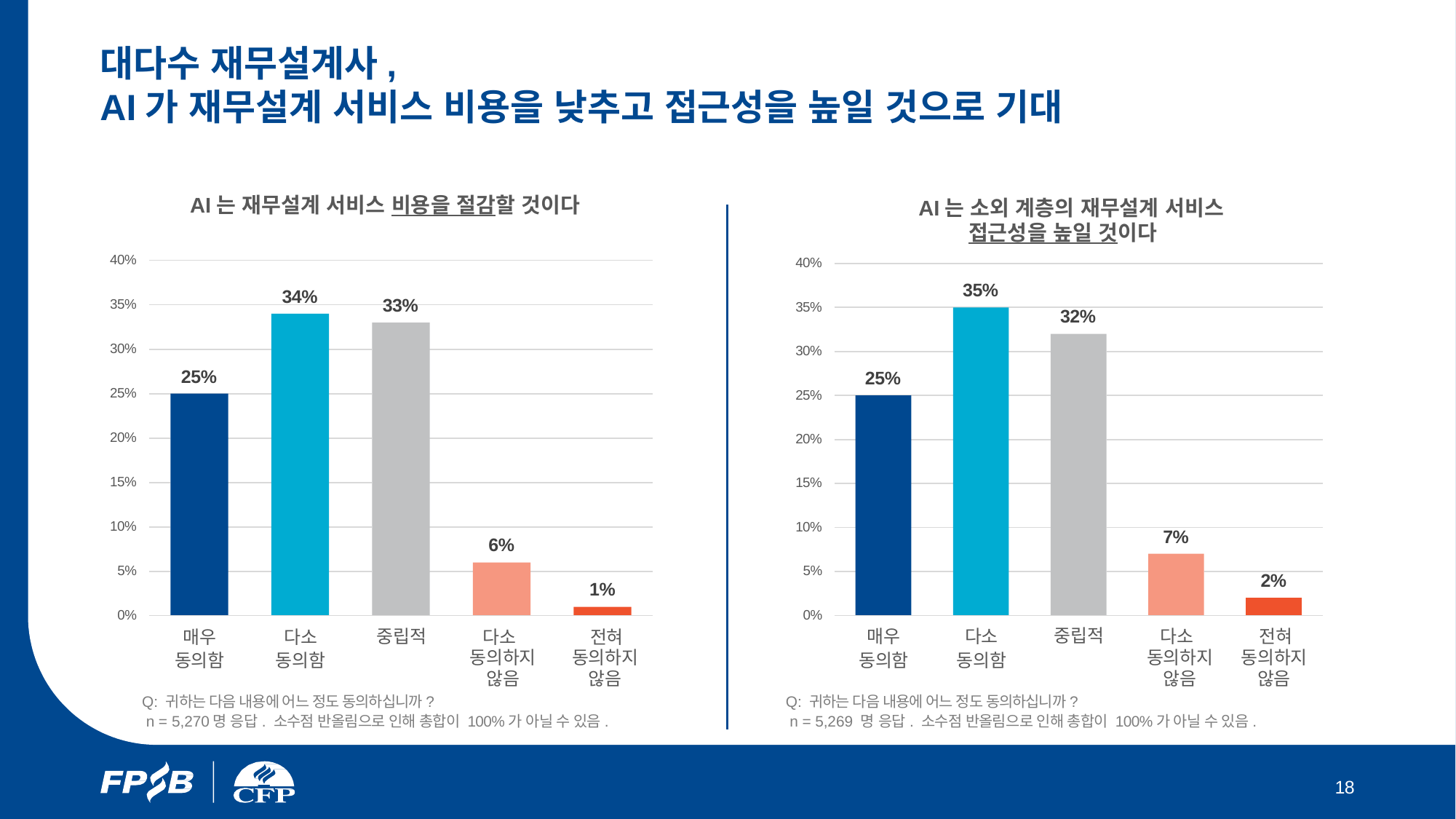

# 대다수 재무설계사, AI가 재무설계 서비스 비용을 낮추고 접근성을 높일 것으로 기대
AI는 재무설계 서비스 비용을 절감할 것이다
AI는 소외 계층의 재무설계 서비스 접근성을 높일 것이다

40%
40%

35%
34%
33%
35%
35%
32%

30%
30%
25%
25%
25%
25%
20%
20%
15%
15%
10%
10%
7%
6%
5%
5%
2%
1%
0%
0%
매우
동의함
다소
동의함
중립적
다소 동의하지 않음
전혀 동의하지 않음
매우
동의함
다소
동의함
중립적
다소 동의하지 않음
전혀 동의하지 않음
Q: 귀하는 다음 내용에 어느 정도 동의하십니까?
 n = 5,270명 응답. 소수점 반올림으로 인해 총합이 100%가 아닐 수 있음.
Q: 귀하는 다음 내용에 어느 정도 동의하십니까?
 n = 5,269 명 응답. 소수점 반올림으로 인해 총합이 100%가 아닐 수 있음.
18